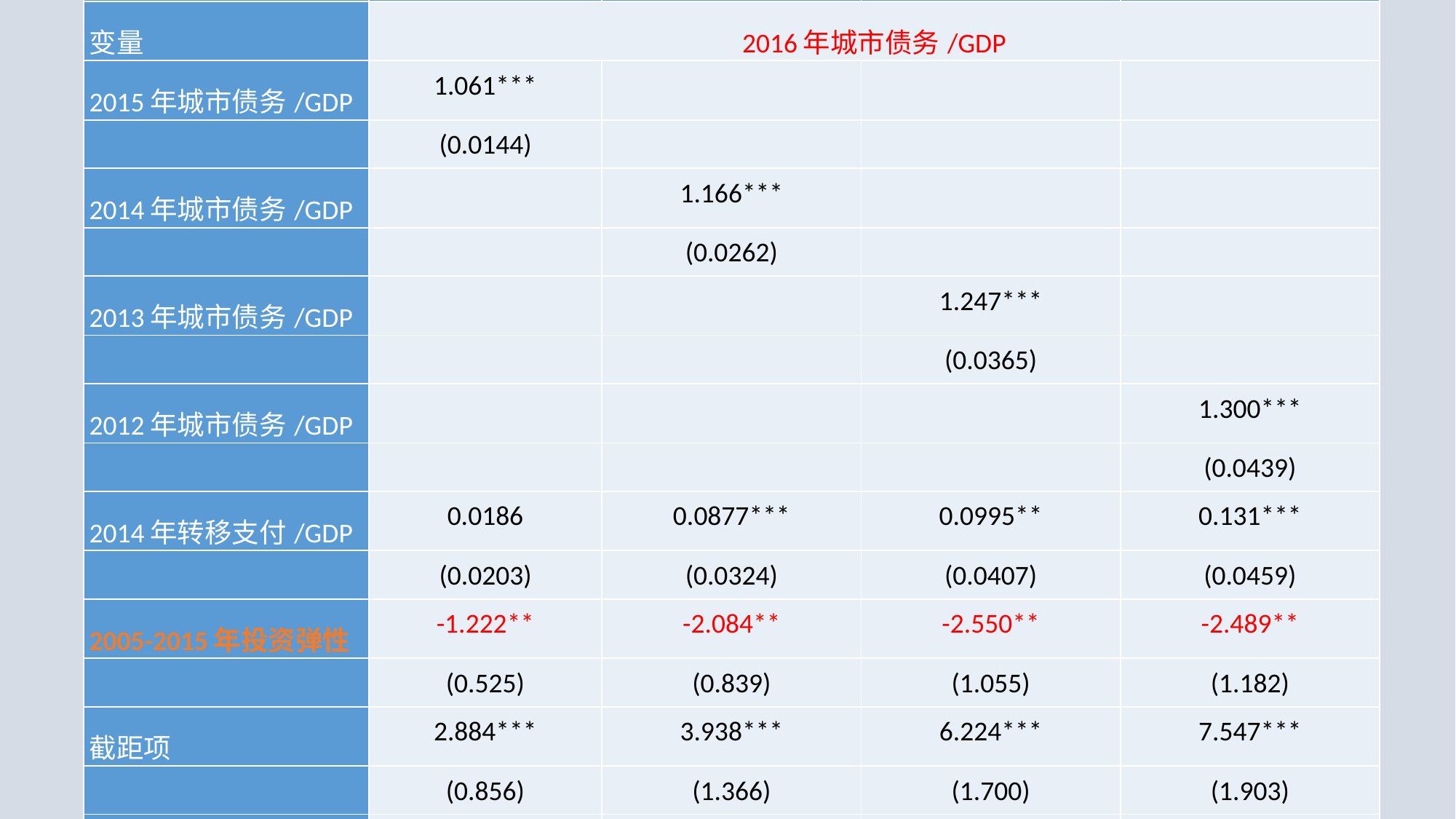

|  | (1) | (2) | (3) | (4) |
| --- | --- | --- | --- | --- |
| 变量 | 2016年城市债务/GDP |  |  |  |
| 2015年城市债务/GDP | 1.061\*\*\* |  |  |  |
|  | (0.0144) |  |  |  |
| 2014年城市债务/GDP |  | 1.166\*\*\* |  |  |
|  |  | (0.0262) |  |  |
| 2013年城市债务/GDP |  |  | 1.247\*\*\* |  |
|  |  |  | (0.0365) |  |
| 2012年城市债务/GDP |  |  |  | 1.300\*\*\* |
|  |  |  |  | (0.0439) |
| 2014年转移支付/GDP | 0.0186 | 0.0877\*\*\* | 0.0995\*\* | 0.131\*\*\* |
|  | (0.0203) | (0.0324) | (0.0407) | (0.0459) |
| 2005-2015年投资弹性 | -1.222\*\* | -2.084\*\* | -2.550\*\* | -2.489\*\* |
|  | (0.525) | (0.839) | (1.055) | (1.182) |
| 截距项 | 2.884\*\*\* | 3.938\*\*\* | 6.224\*\*\* | 7.547\*\*\* |
|  | (0.856) | (1.366) | (1.700) | (1.903) |
| 观测值 | 238 | 238 | 238 | 234 |
| R方 | 0.959 | 0.894 | 0.833 | 0.792 |
#